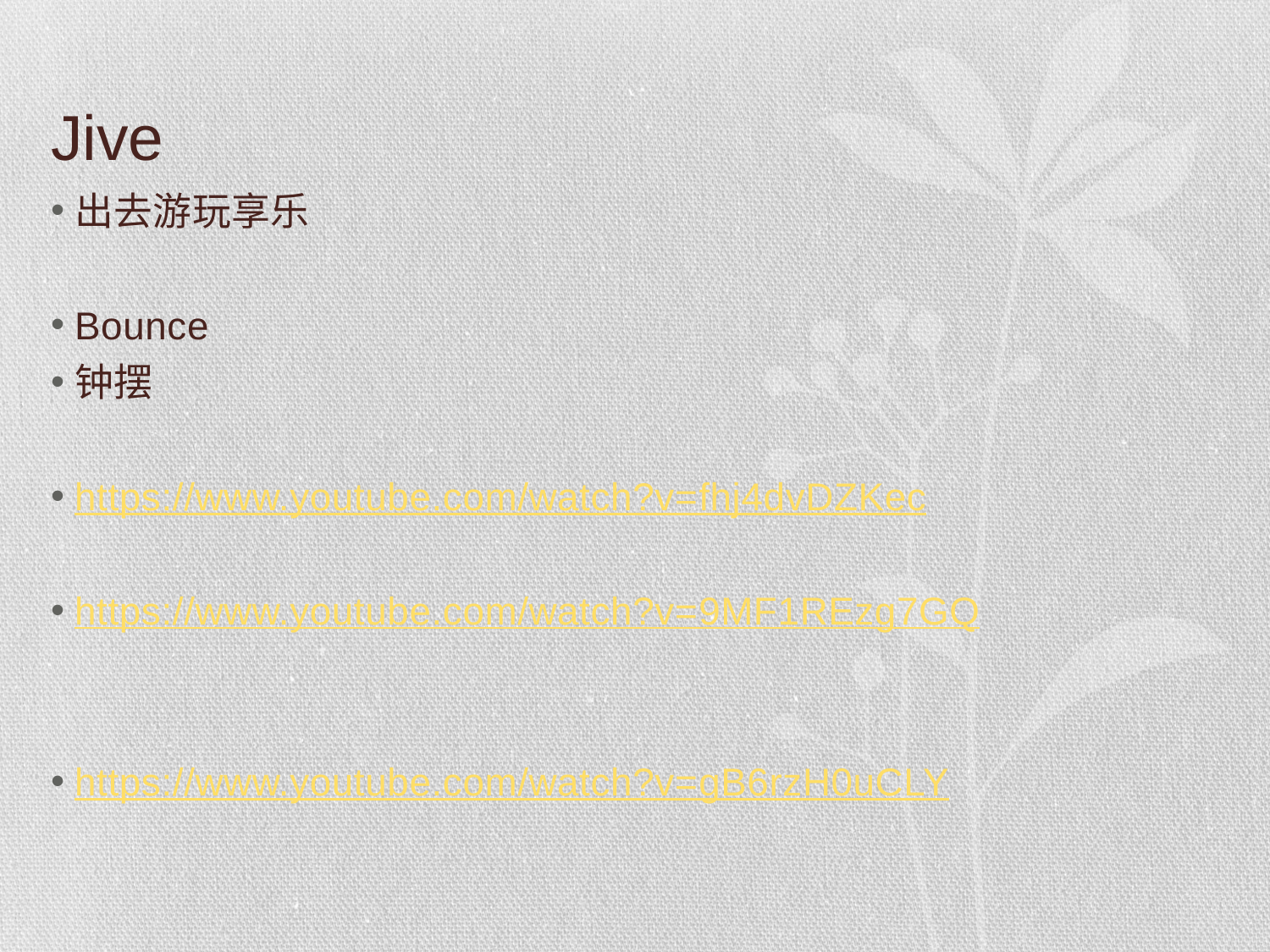

# Jive
出去游玩享乐

Bounce
钟摆

https://www.youtube.com/watch?v=fhj4dvDZKec

https://www.youtube.com/watch?v=9MF1REzg7GQ

https://www.youtube.com/watch?v=gB6rzH0uCLY